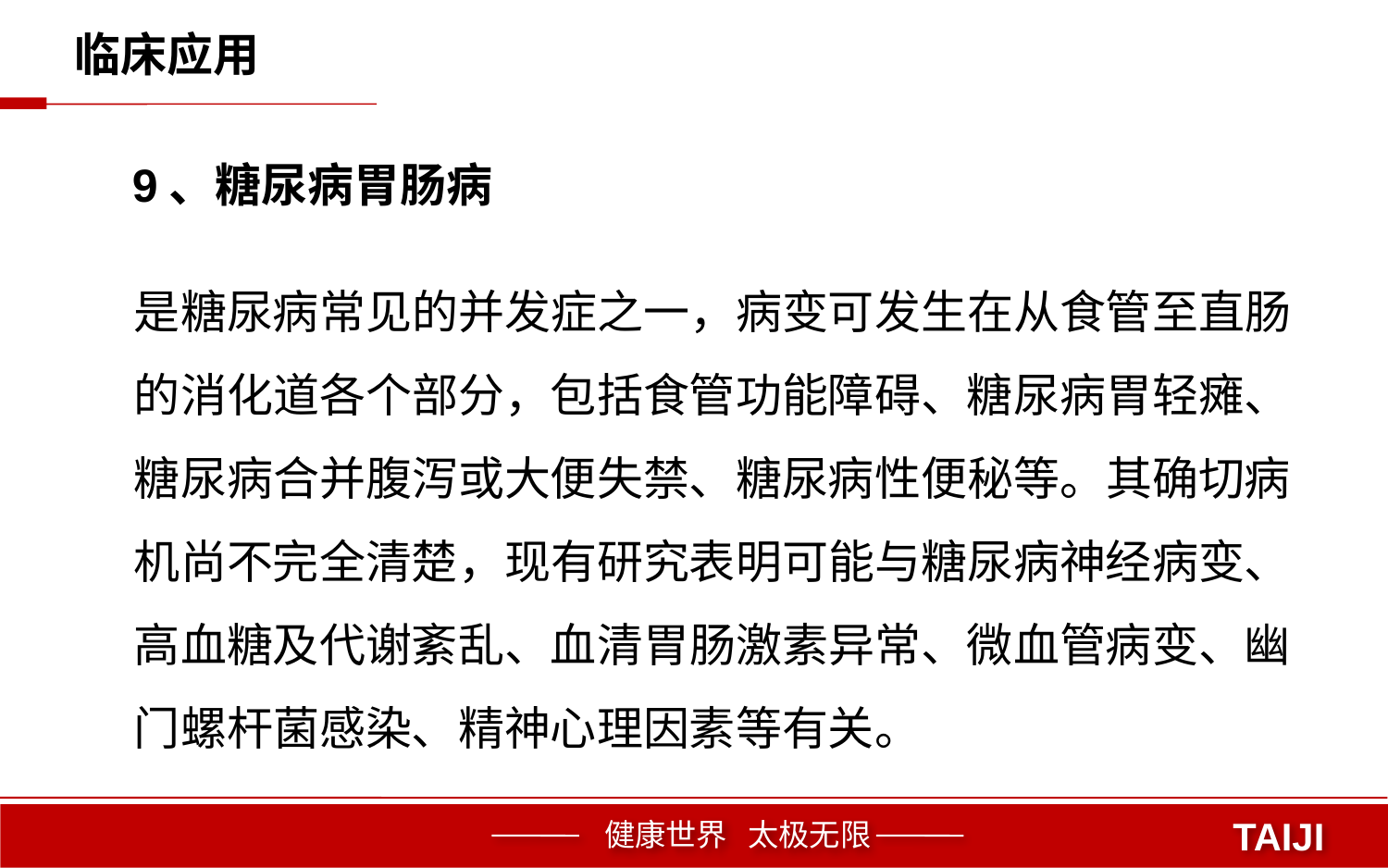

临床应用
9、糖尿病胃肠病
是糖尿病常见的并发症之一，病变可发生在从食管至直肠的消化道各个部分，包括食管功能障碍、糖尿病胃轻瘫、糖尿病合并腹泻或大便失禁、糖尿病性便秘等。其确切病机尚不完全清楚，现有研究表明可能与糖尿病神经病变、高血糖及代谢紊乱、血清胃肠激素异常、微血管病变、幽门螺杆菌感染、精神心理因素等有关。